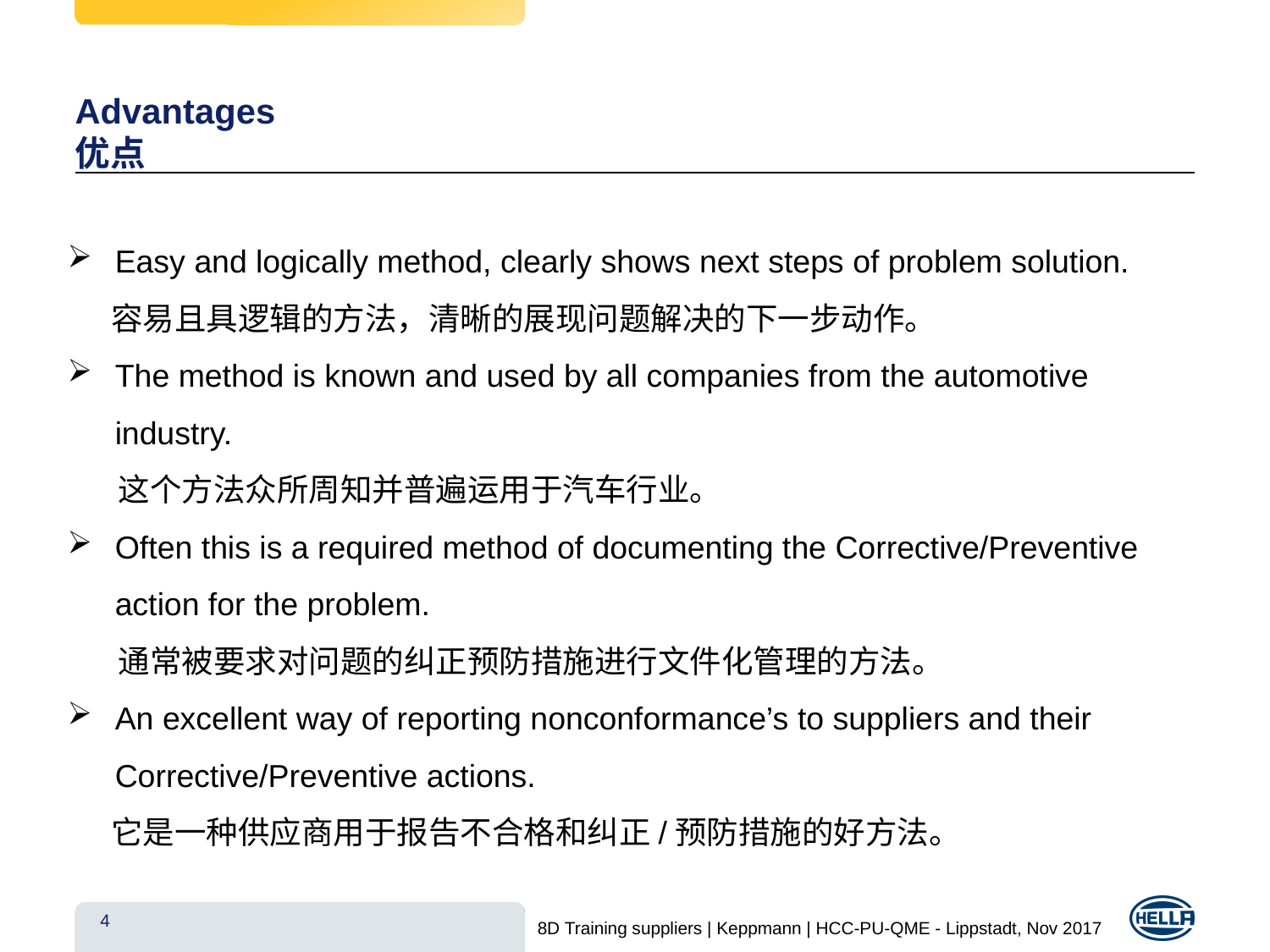

# Advantages 优点
Easy and logically method, clearly shows next steps of problem solution.
     容易且具逻辑的方法，清晰的展现问题解决的下一步动作。
The method is known and used by all companies from the automotive industry.
      这个方法众所周知并普遍运用于汽车行业。
Often this is a required method of documenting the Corrective/Preventive action for the problem.
      通常被要求对问题的纠正预防措施进行文件化管理的方法。
An excellent way of reporting nonconformance’s to suppliers and their Corrective/Preventive actions.
     它是一种供应商用于报告不合格和纠正/预防措施的好方法。

4